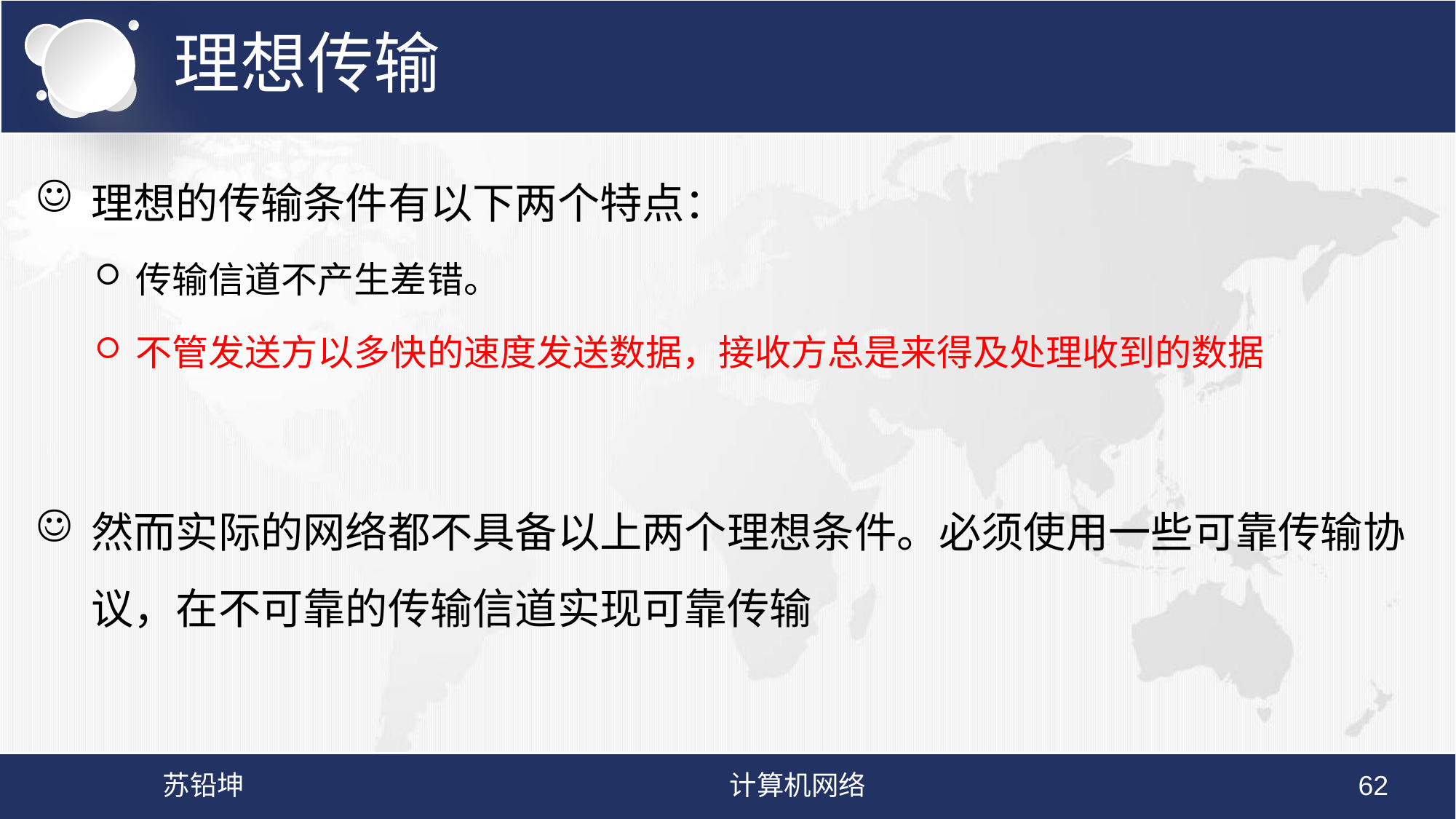

# 理想传输

理想的传输条件有以下两个特点：
传输信道不产生差错。
不管发送方以多快的速度发送数据，接收方总是来得及处理收到的数据

然而实际的网络都不具备以上两个理想条件。必须使用一些可靠传输协议，在不可靠的传输信道实现可靠传输
苏铅坤
计算机网络
62